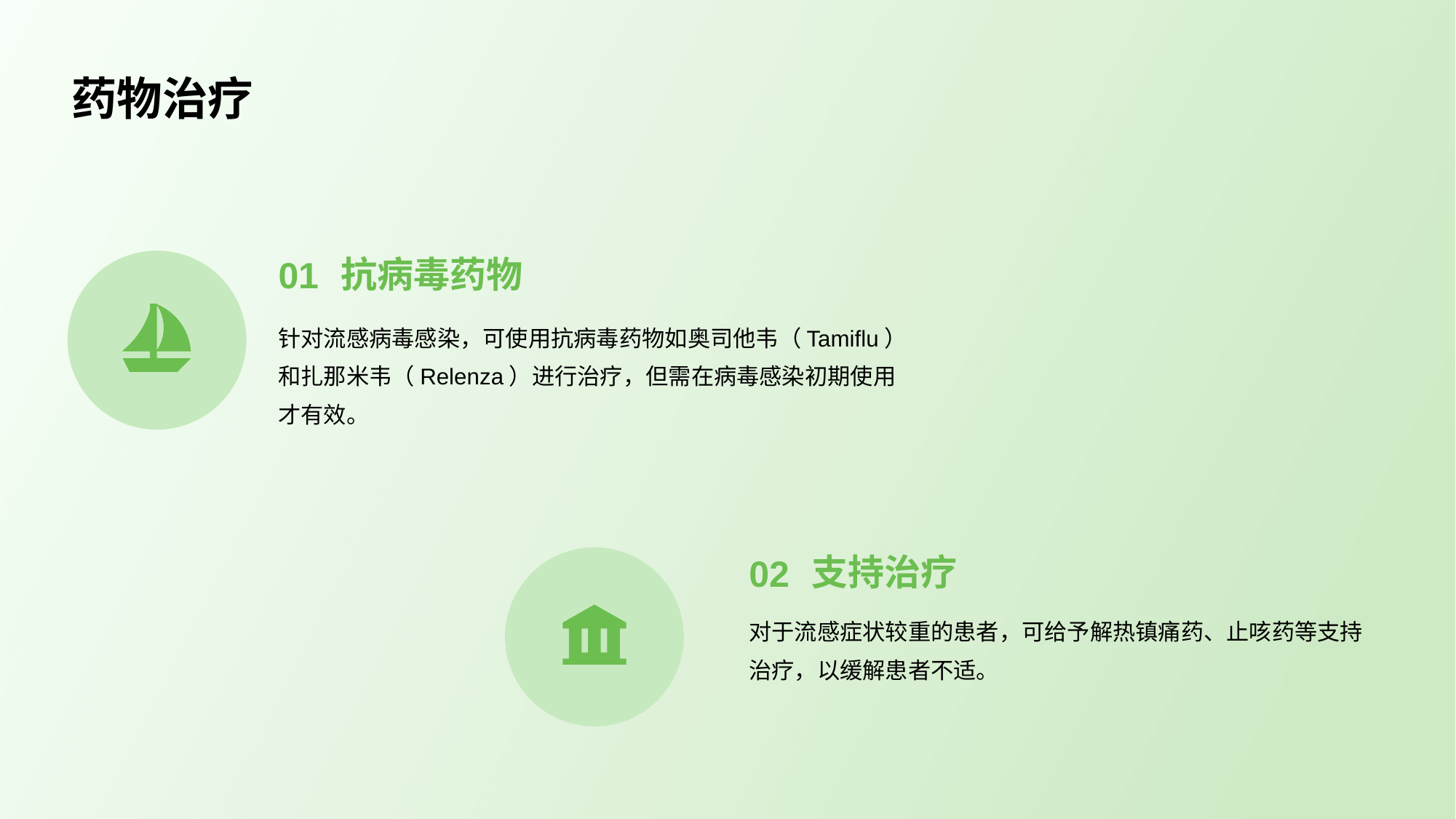

药物治疗
01
抗病毒药物

针对流感病毒感染，可使用抗病毒药物如奥司他韦（Tamiflu）和扎那米韦（Relenza）进行治疗，但需在病毒感染初期使用才有效。
02
支持治疗

对于流感症状较重的患者，可给予解热镇痛药、止咳药等支持治疗，以缓解患者不适。